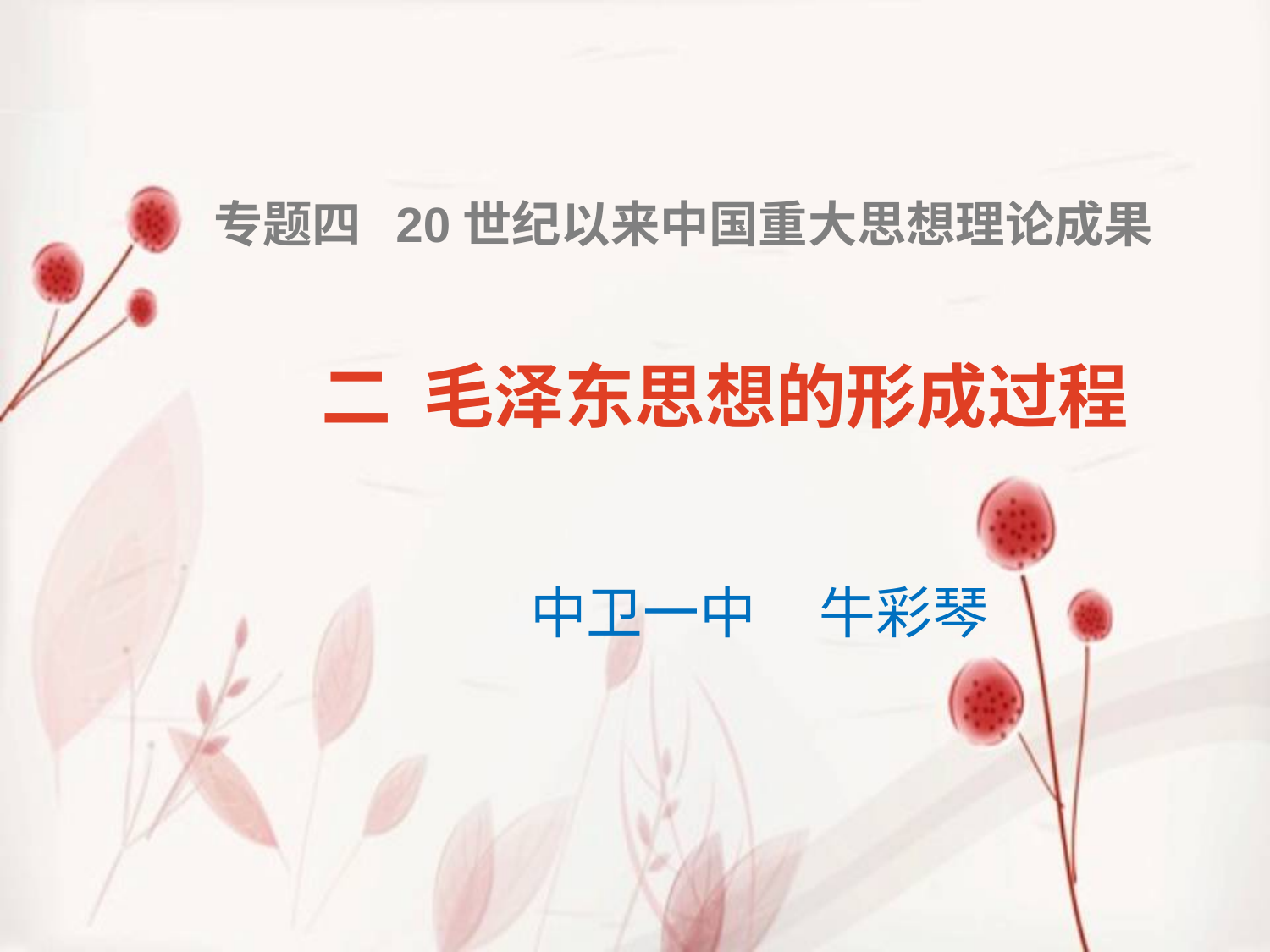

专题四  20世纪以来中国重大思想理论成果
# 二  毛泽东思想的形成过程
中卫一中     牛彩琴